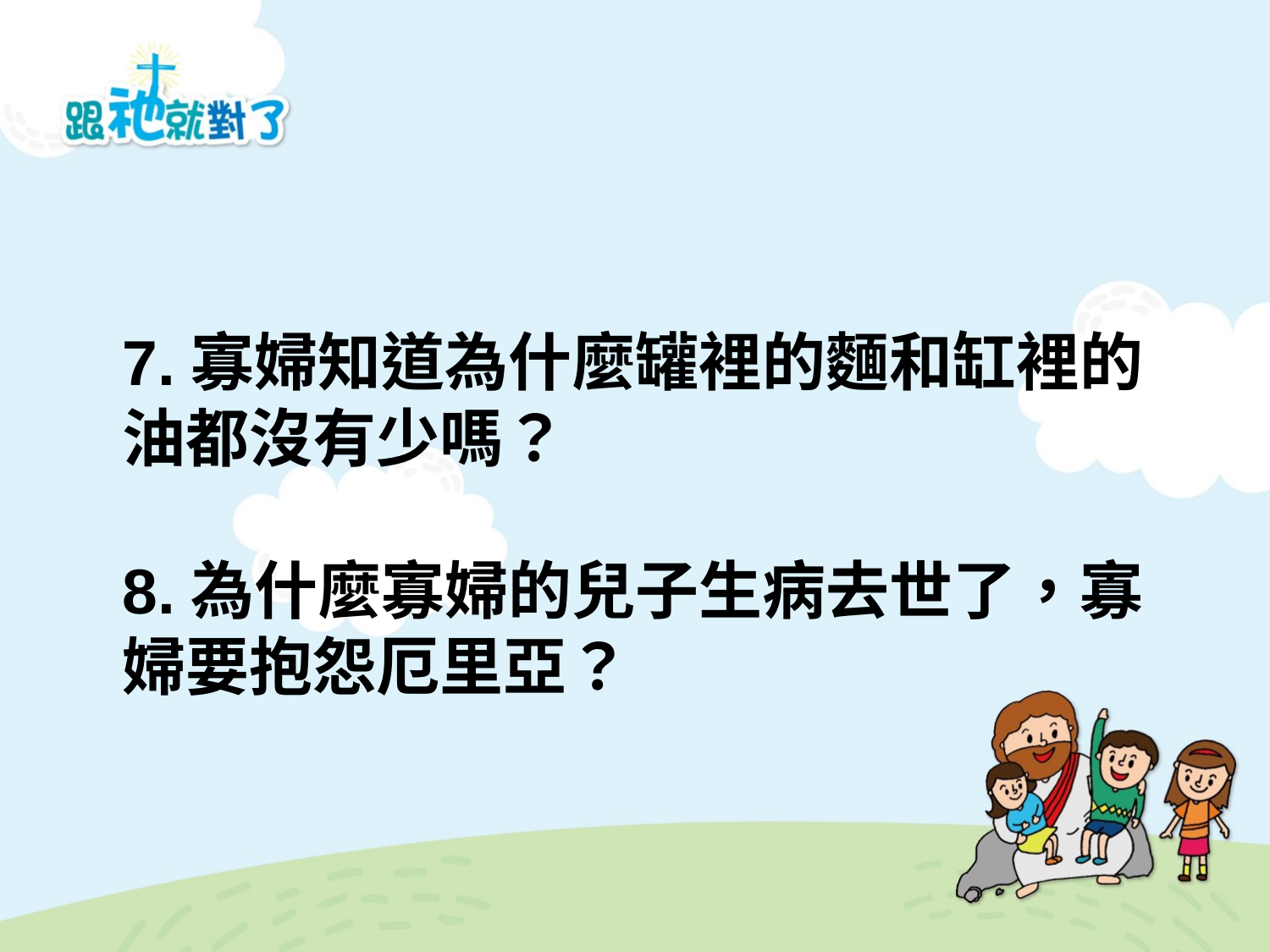

7.寡婦知道為什麼罐裡的麵和缸裡的油都沒有少嗎？

8.為什麼寡婦的兒子生病去世了，寡婦要抱怨厄里亞？